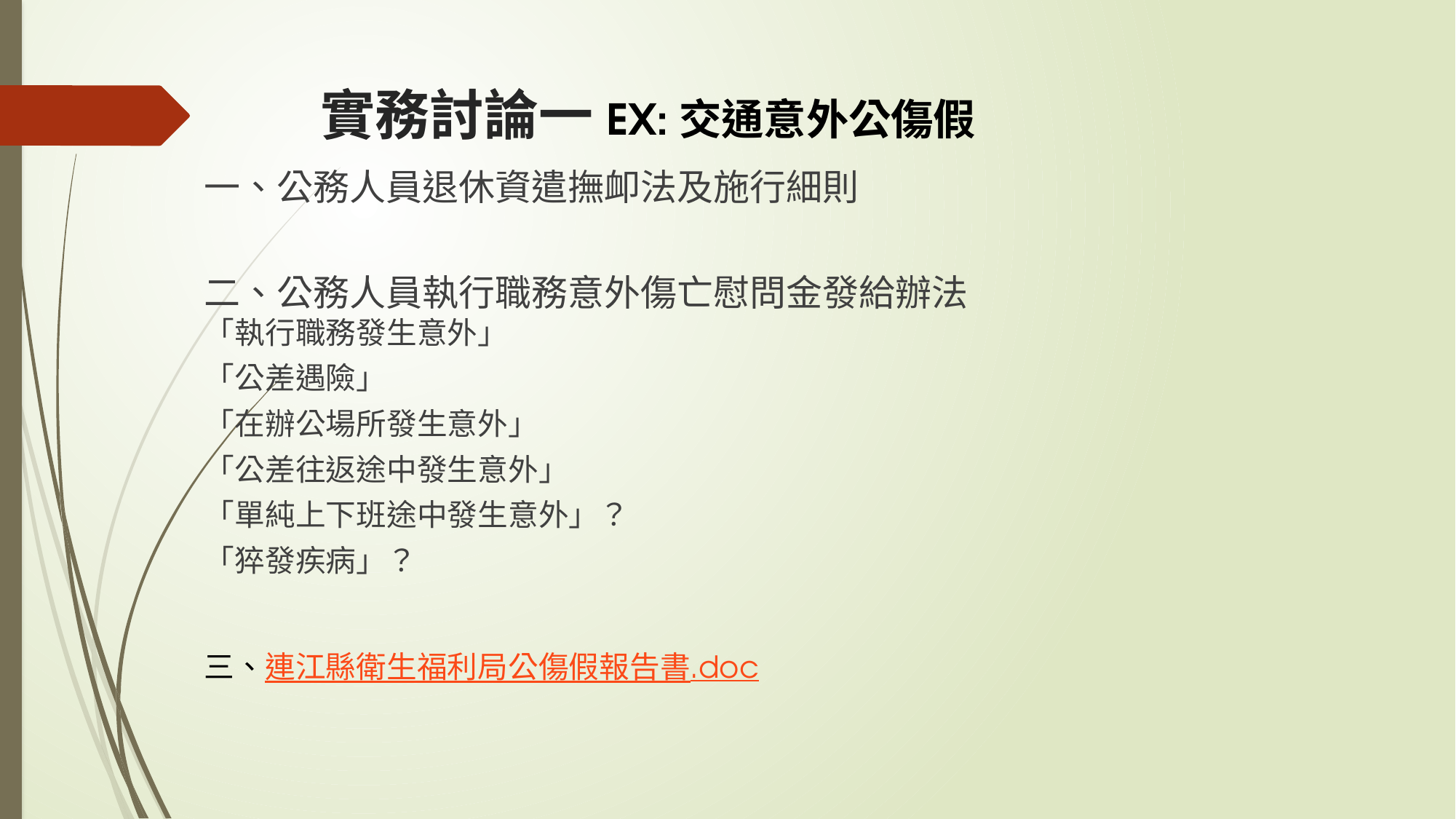

# 實務討論一EX:交通意外公傷假
一、公務人員退休資遣撫卹法及施行細則

二、公務人員執行職務意外傷亡慰問金發給辦法
「執行職務發生意外」
「公差遇險」
「在辦公場所發生意外」
「公差往返途中發生意外」
「單純上下班途中發生意外」？
「猝發疾病」？

三、連江縣衛生福利局公傷假報告書.doc